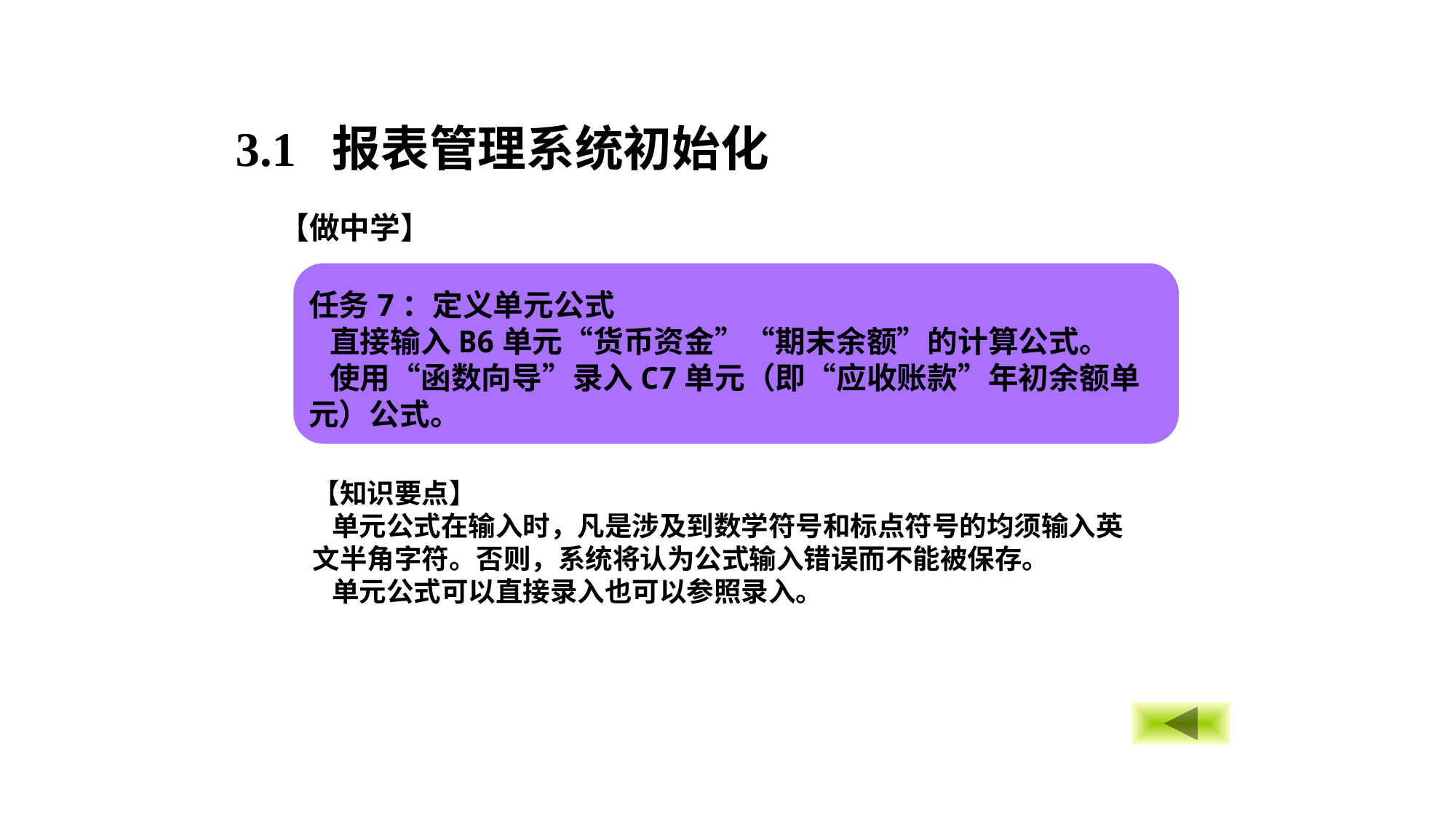

3.1  报表管理系统初始化
【做中学】

任务7：定义单元公式
  直接输入B6单元“货币资金”“期末余额”的计算公式。
  使用“函数向导”录入C7单元（即“应收账款”年初余额单元）公式。
【知识要点】
  单元公式在输入时，凡是涉及到数学符号和标点符号的均须输入英文半角字符。否则，系统将认为公式输入错误而不能被保存。
  单元公式可以直接录入也可以参照录入。